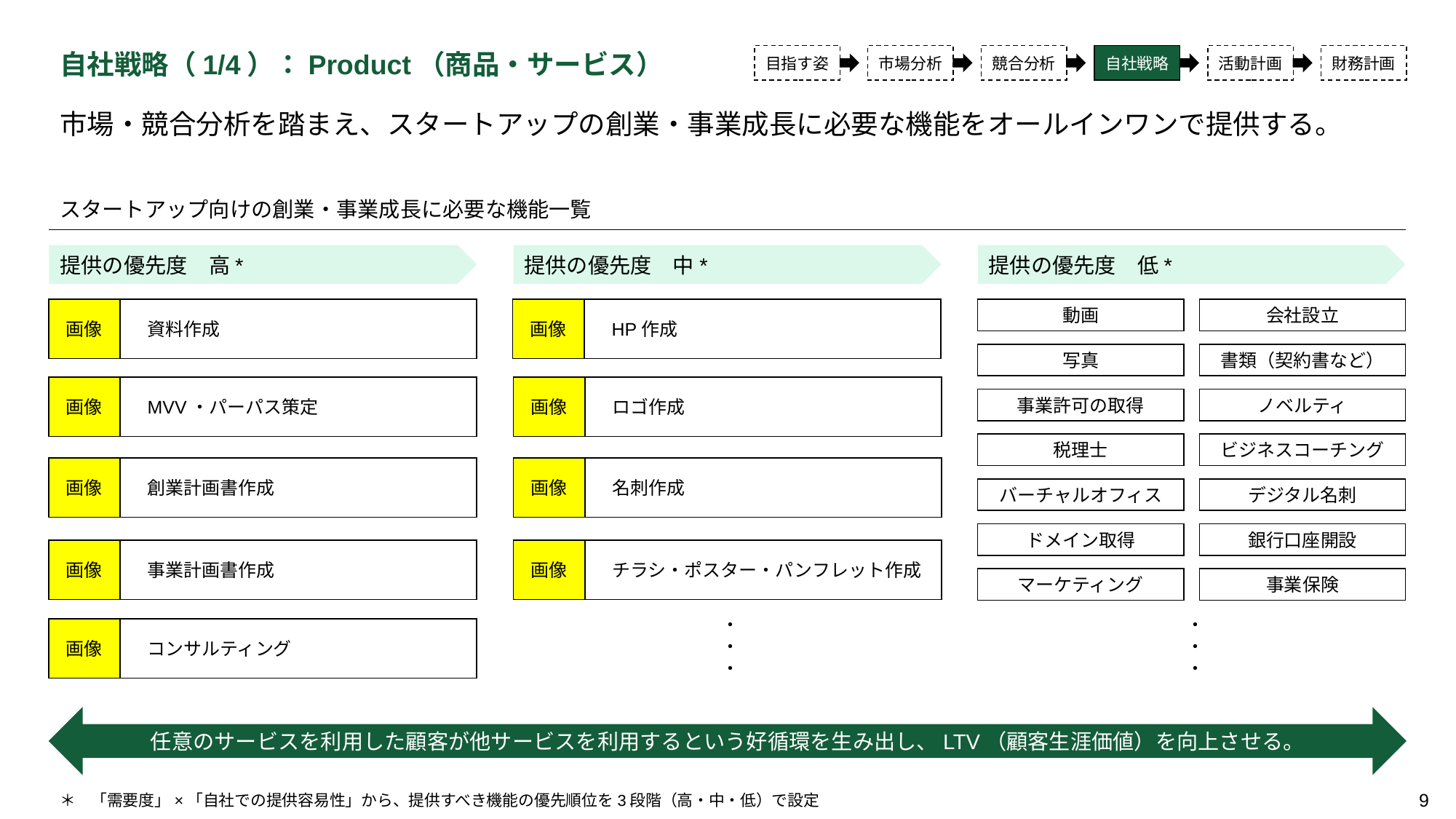

自社戦略（1/4）：Product（商品・サービス）
目指す姿

市場分析

競合分析

自社戦略

活動計画

財務計画
市場・競合分析を踏まえ、スタートアップの創業・事業成長に必要な機能をオールインワンで提供する。
スタートアップ向けの創業・事業成長に必要な機能一覧
提供の優先度　高*
提供の優先度　中*
提供の優先度　低*
画像
資料作成
画像
HP作成
動画
会社設立
写真
書類（契約書など）
画像
MVV・パーパス策定
画像
ロゴ作成
事業許可の取得
ノベルティ
税理士
ビジネスコーチング
画像
創業計画書作成
画像
名刺作成
バーチャルオフィス
デジタル名刺
ドメイン取得
銀行口座開設
画像
事業計画書作成
画像
チラシ・ポスター・パンフレット作成
マーケティング
事業保険
・・・
・・・
画像
コンサルティング
任意のサービスを利用した顧客が他サービスを利用するという好循環を生み出し、LTV（顧客生涯価値）を向上させる。
9
＊　「需要度」×「自社での提供容易性」から、提供すべき機能の優先順位を3段階（高・中・低）で設定